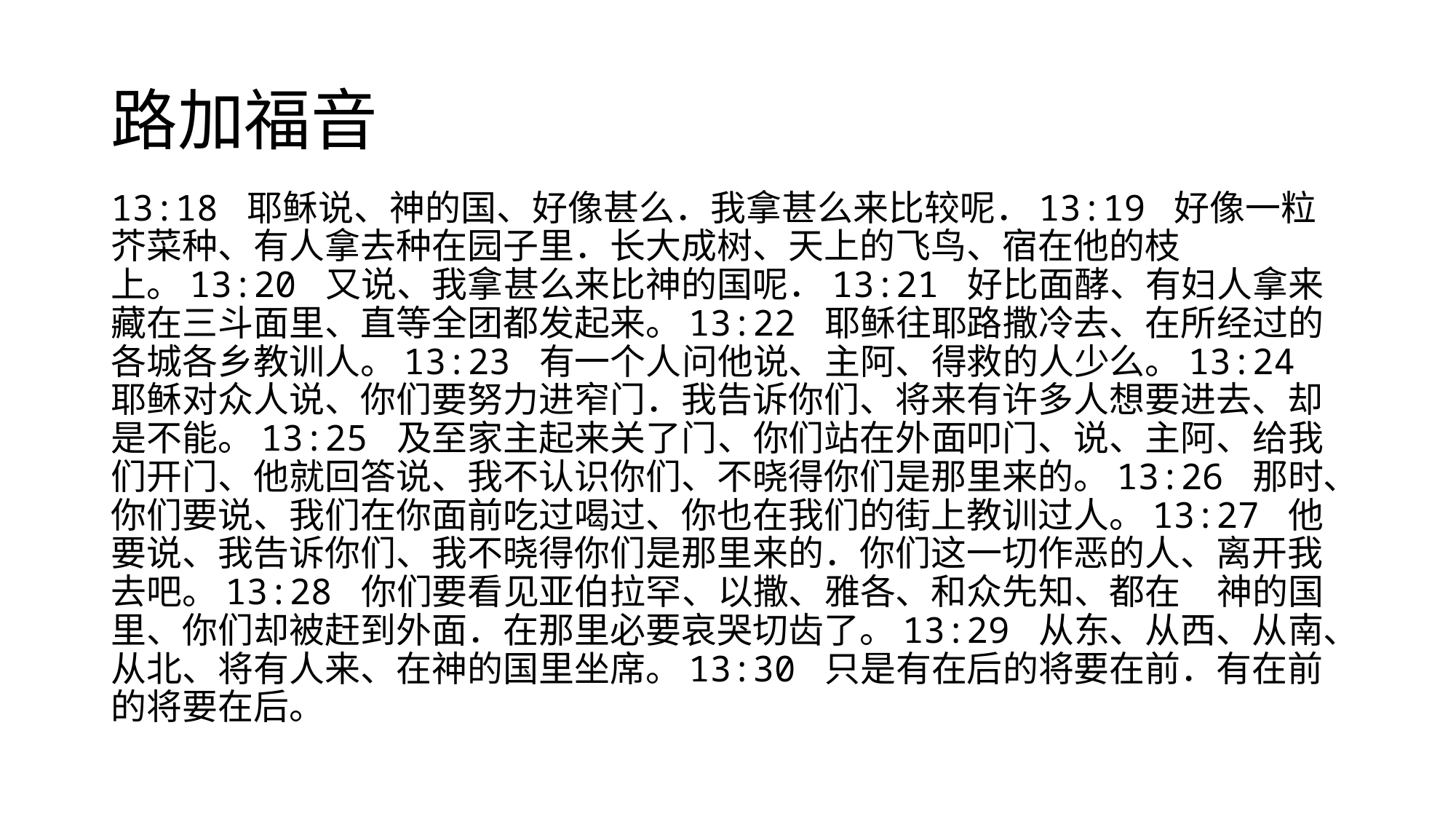

# 路加福音
13:18 耶稣说、神的国、好像甚么．我拿甚么来比较呢．13:19 好像一粒芥菜种、有人拿去种在园子里．长大成树、天上的飞鸟、宿在他的枝上。13:20 又说、我拿甚么来比神的国呢．13:21 好比面酵、有妇人拿来藏在三斗面里、直等全团都发起来。13:22 耶稣往耶路撒冷去、在所经过的各城各乡教训人。13:23 有一个人问他说、主阿、得救的人少么。13:24 耶稣对众人说、你们要努力进窄门．我告诉你们、将来有许多人想要进去、却是不能。13:25 及至家主起来关了门、你们站在外面叩门、说、主阿、给我们开门、他就回答说、我不认识你们、不晓得你们是那里来的。13:26 那时、你们要说、我们在你面前吃过喝过、你也在我们的街上教训过人。13:27 他要说、我告诉你们、我不晓得你们是那里来的．你们这一切作恶的人、离开我去吧。13:28 你们要看见亚伯拉罕、以撒、雅各、和众先知、都在　神的国里、你们却被赶到外面．在那里必要哀哭切齿了。13:29 从东、从西、从南、从北、将有人来、在神的国里坐席。13:30 只是有在后的将要在前．有在前的将要在后。